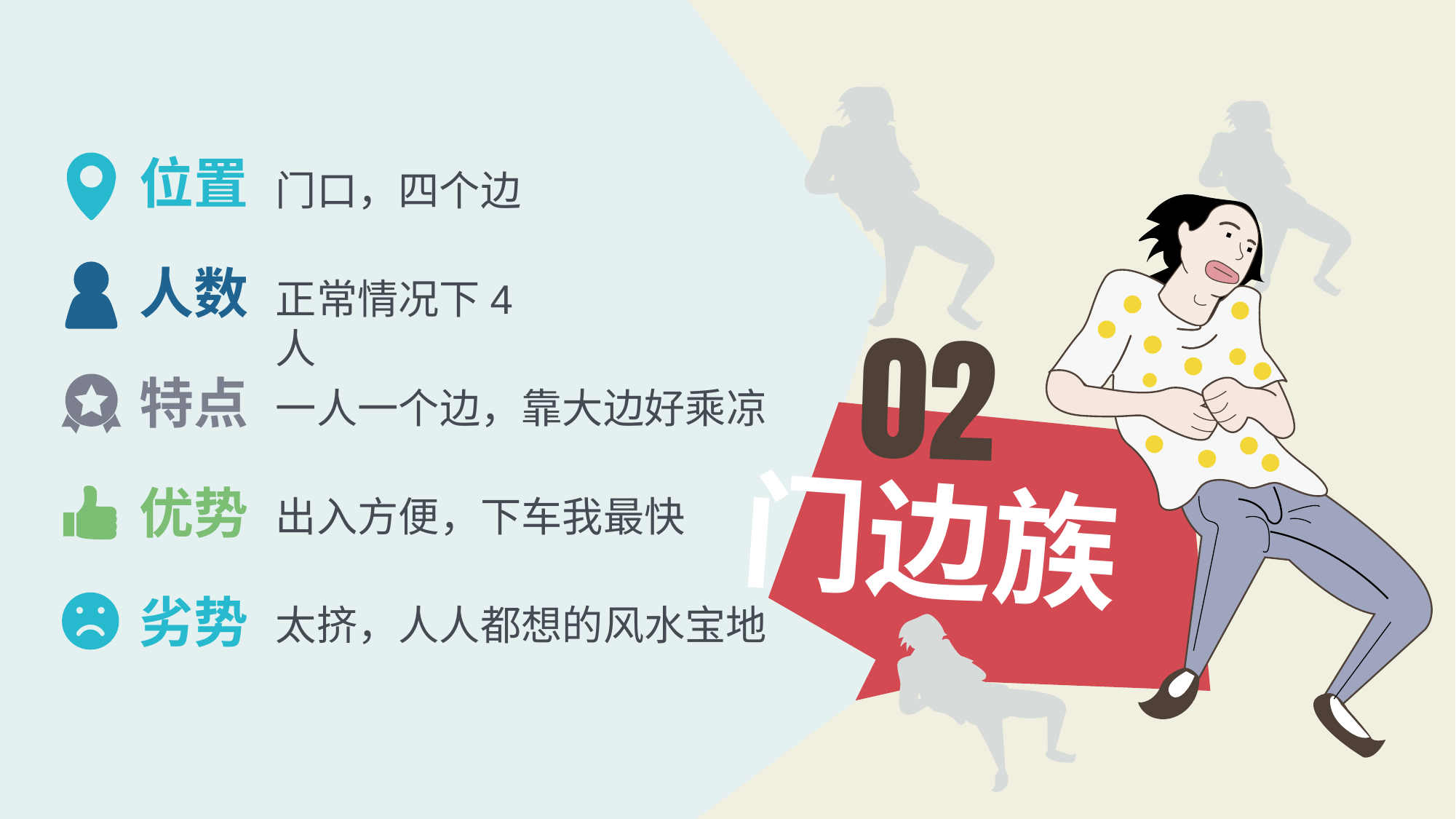

位置

门口，四个边

人数

正常情况下4人

02

特点

一人一个边，靠大边好乘凉

门边族

优势

出入方便，下车我最快

劣势

太挤，人人都想的风水宝地